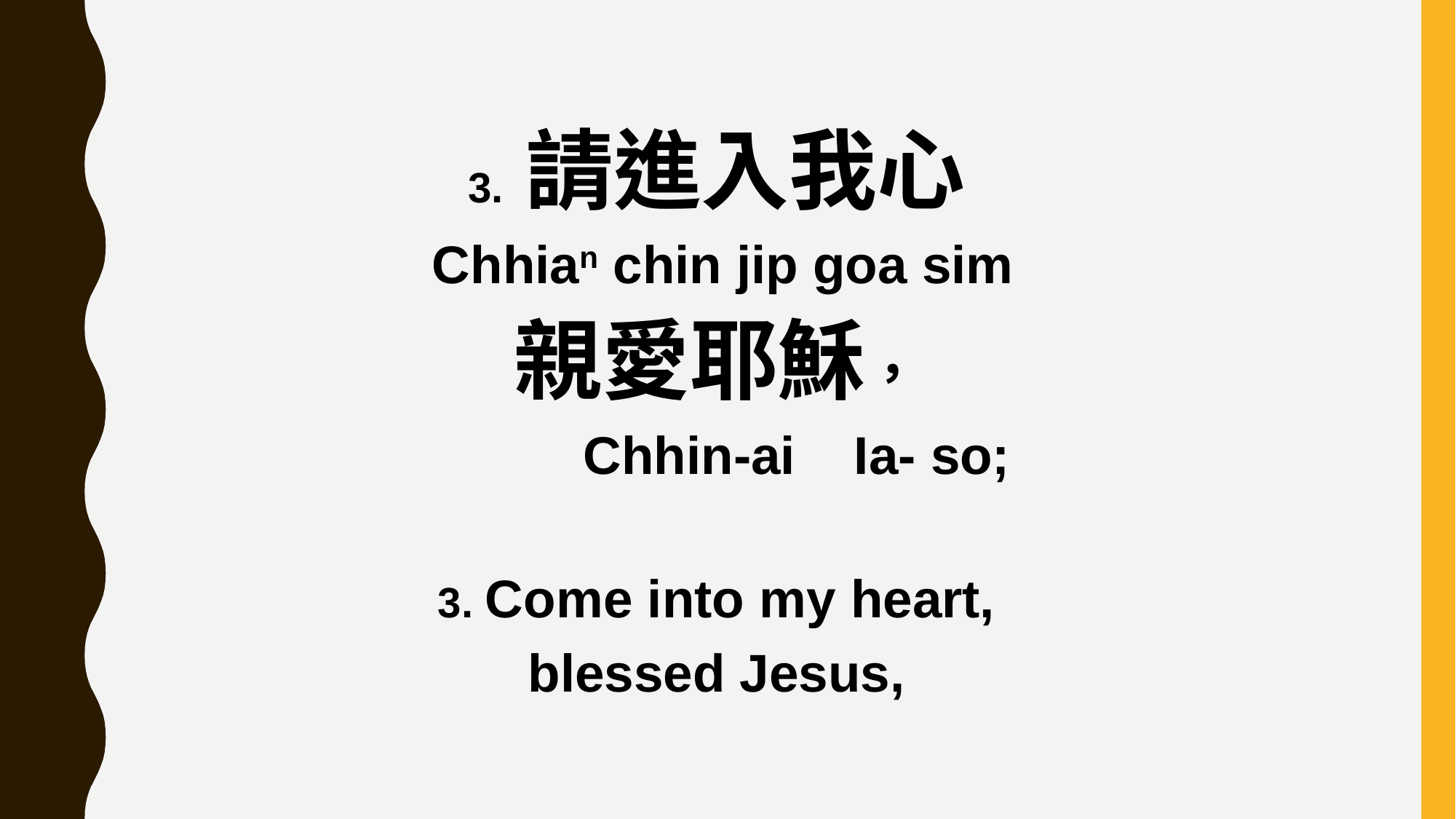

3. 請進入我心
 Chhian chin jip goa sim
親愛耶穌，
                            Chhin-ai    Ia- so;

3. Come into my heart,
blessed Jesus,